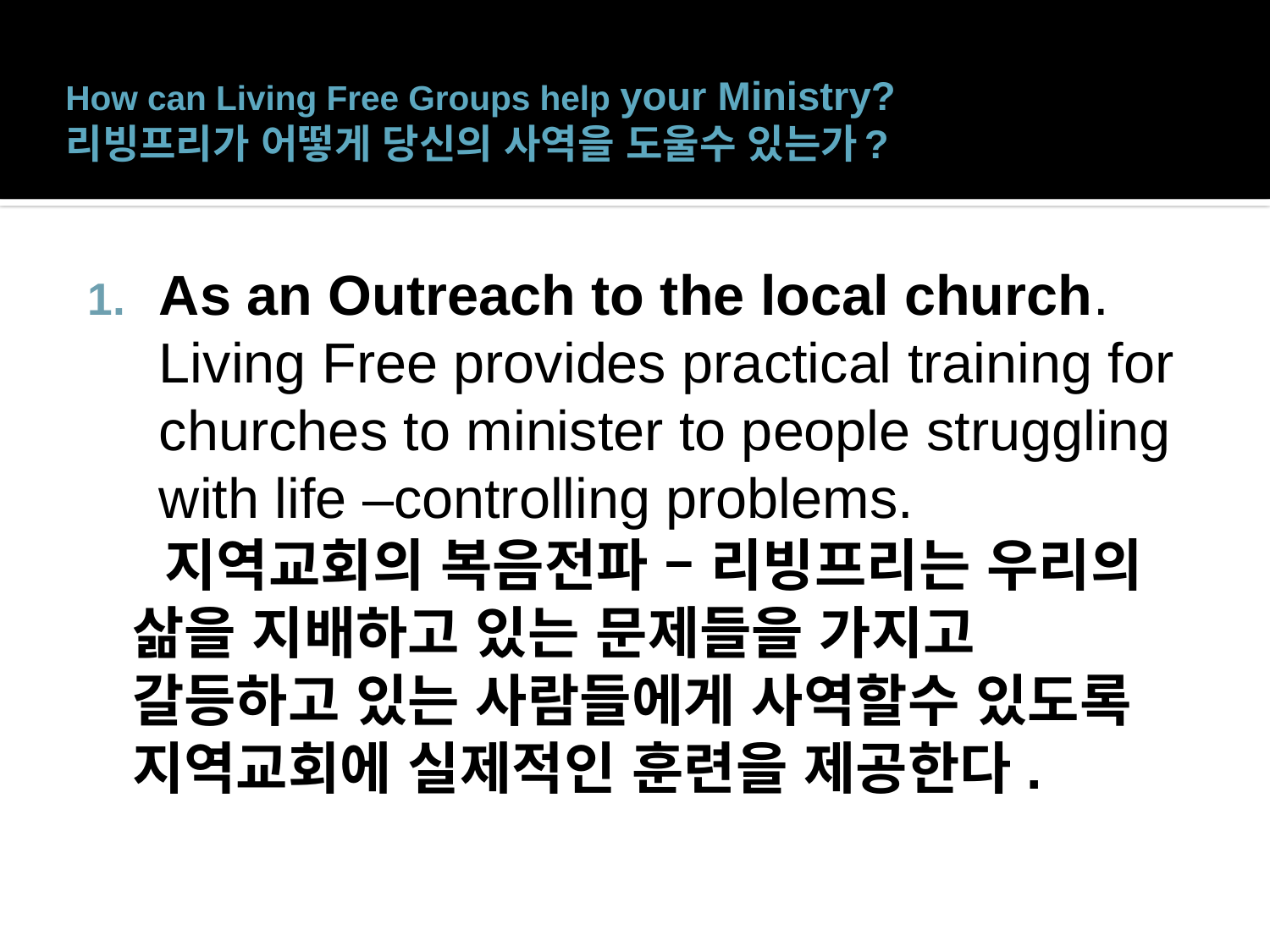

# How can Living Free Groups help your Ministry? 리빙프리가 어떻게 당신의 사역을 도울수 있는가?
As an Outreach to the local church. Living Free provides practical training for churches to minister to people struggling with life –controlling problems.
    지역교회의 복음전파 – 리빙프리는 우리의 삶을 지배하고 있는 문제들을 가지고 갈등하고 있는 사람들에게 사역할수 있도록 지역교회에 실제적인 훈련을 제공한다.